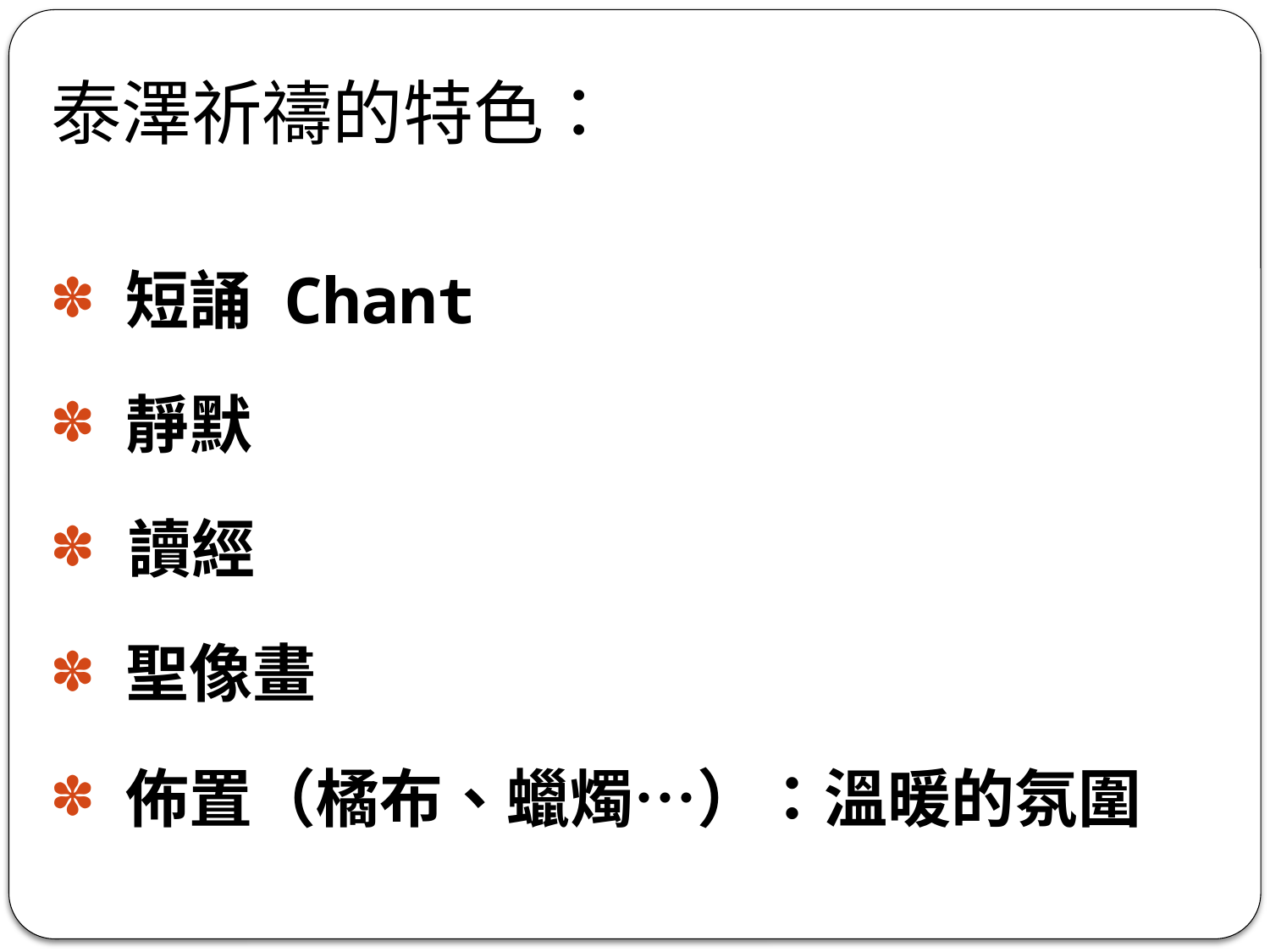

# 泰澤祈禱的特色：
 短誦 Chant
 靜默
 讀經
 聖像畫
 佈置（橘布、蠟燭…）：溫暖的氛圍